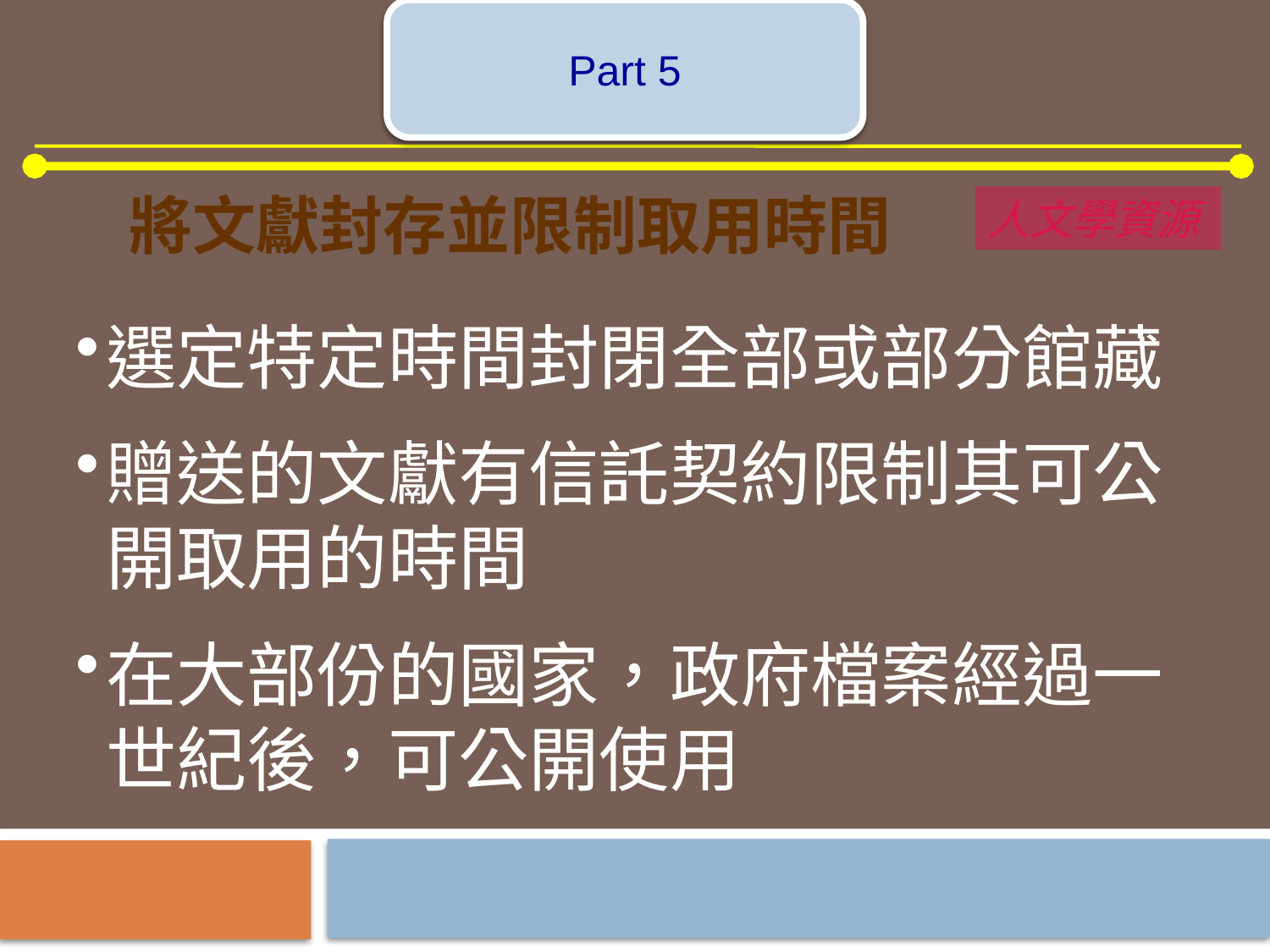

Part 5

將文獻封存並限制取用時間
人文學資源
選定特定時間封閉全部或部分館藏
贈送的文獻有信託契約限制其可公開取用的時間
在大部份的國家，政府檔案經過一世紀後，可公開使用